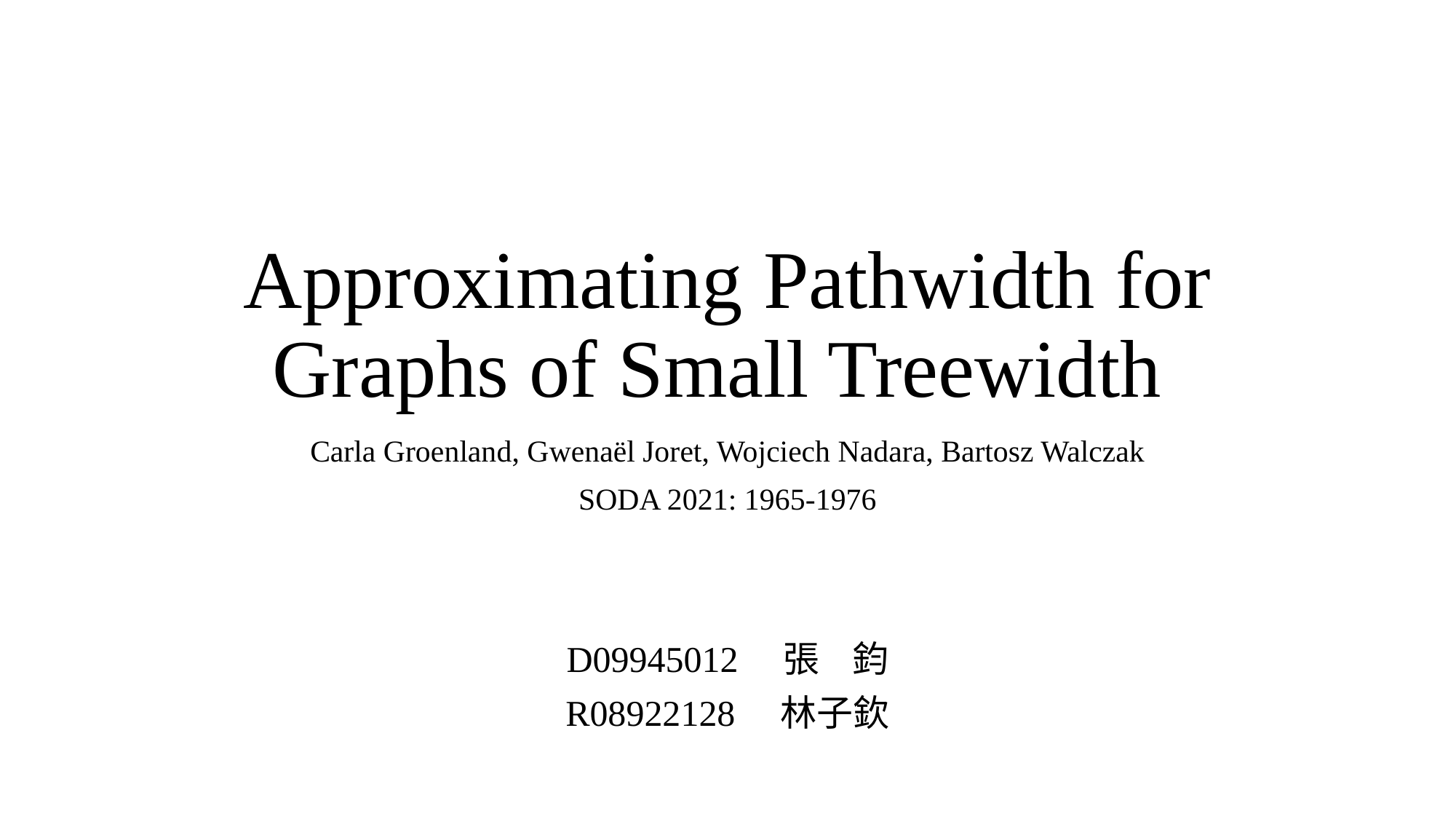

# Approximating Pathwidth for Graphs of Small Treewidth
Carla Groenland, Gwenaël Joret, Wojciech Nadara, Bartosz Walczak
SODA 2021: 1965-1976

D09945012    張    鈞
R08922128    林子欽